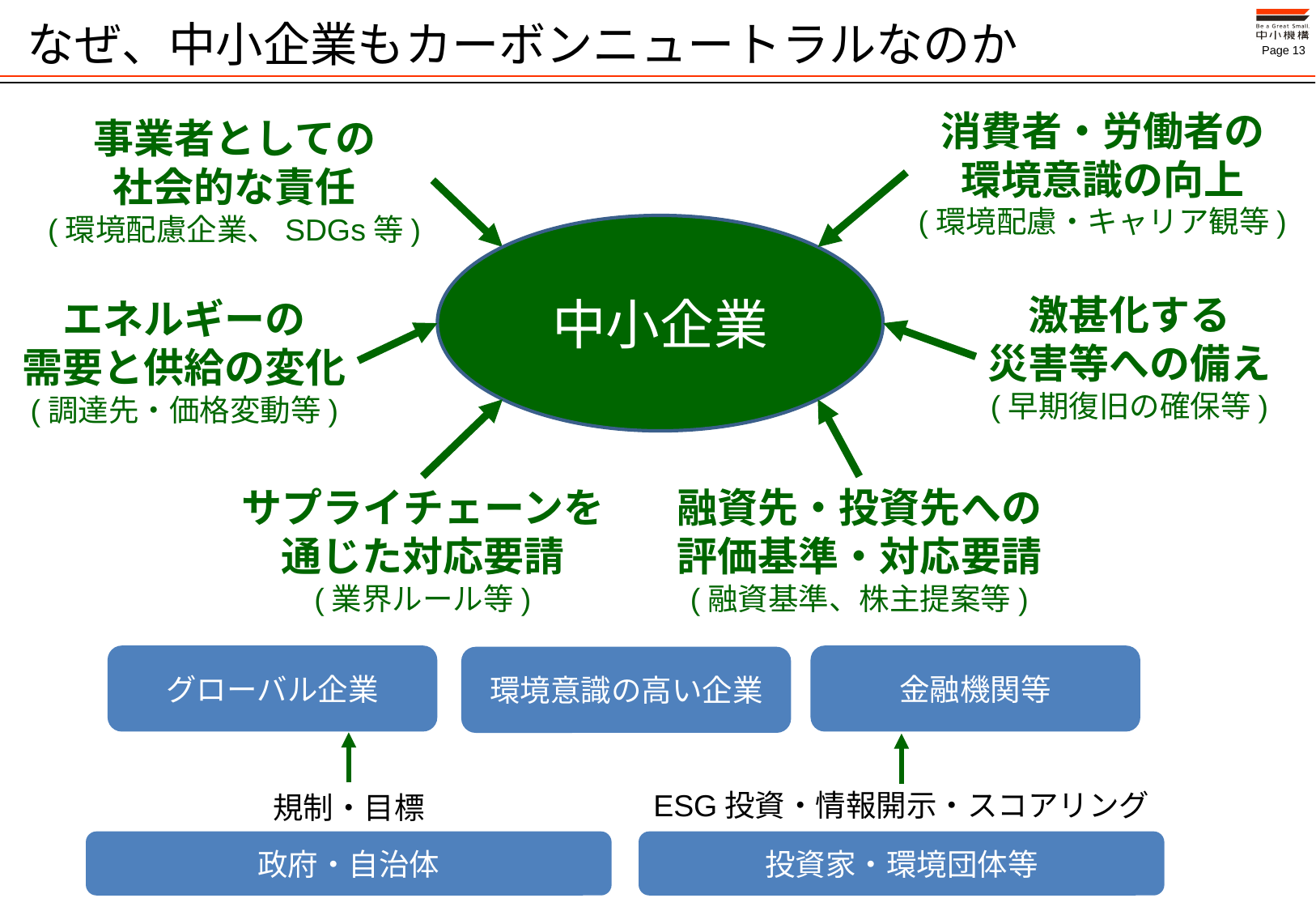

# なぜ、中小企業もカーボンニュートラルなのか
消費者・労働者の
環境意識の向上
(環境配慮・キャリア観等)
事業者としての
社会的な責任
(環境配慮企業、SDGs等)
中小企業
激甚化する
災害等への備え
(早期復旧の確保等)
エネルギーの
需要と供給の変化
(調達先・価格変動等)
サプライチェーンを
通じた対応要請
(業界ルール等)
融資先・投資先への
評価基準・対応要請
(融資基準、株主提案等)
グローバル企業
金融機関等
環境意識の高い企業
ESG投資・情報開示・スコアリング
規制・目標
政府・自治体
投資家・環境団体等